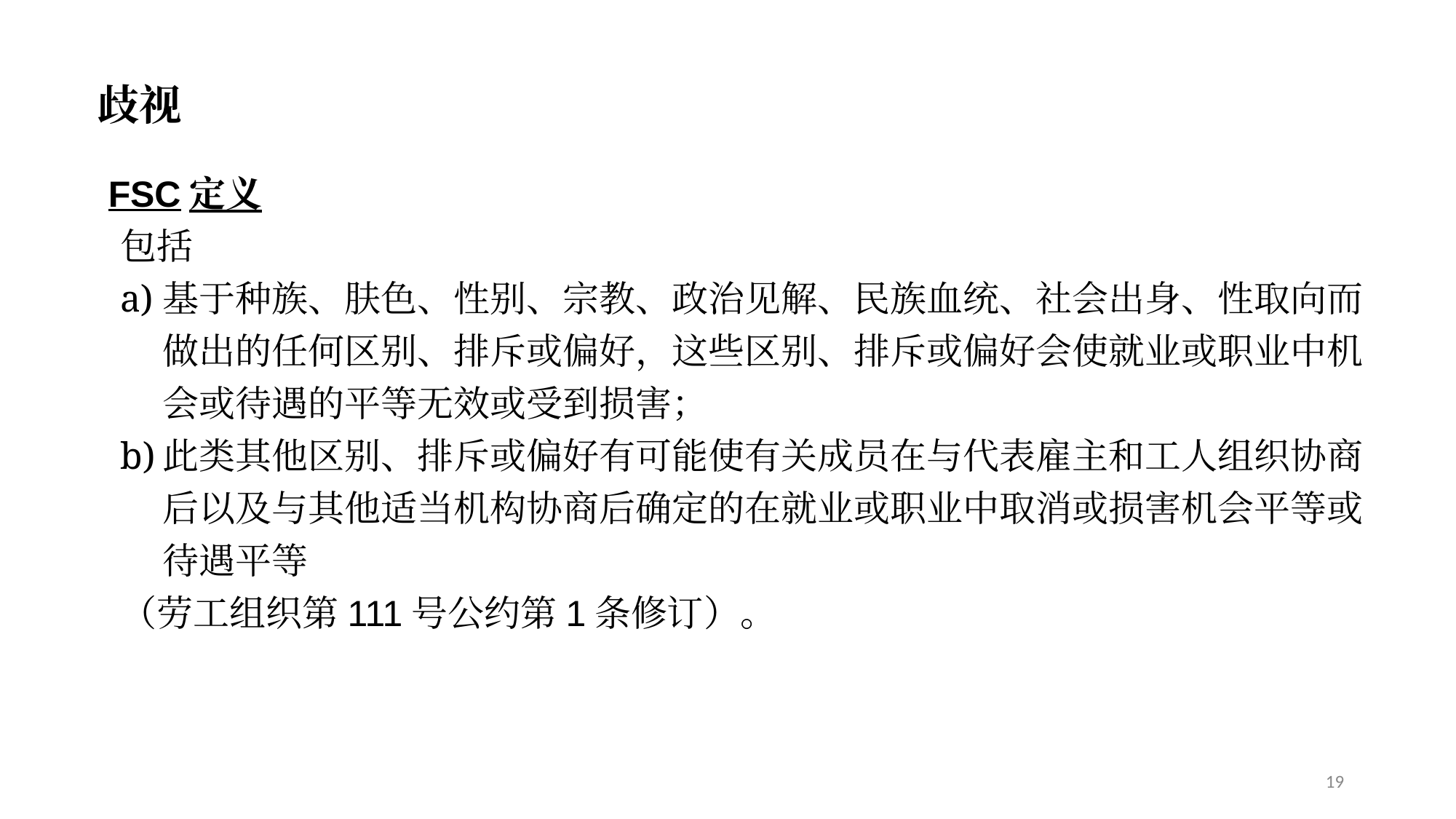

歧视
FSC定义
包括
基于种族、肤色、性别、宗教、政治见解、民族血统、社会出身、性取向而做出的任何区别、排斥或偏好，这些区别、排斥或偏好会使就业或职业中机会或待遇的平等无效或受到损害；
此类其他区别、排斥或偏好有可能使有关成员在与代表雇主和工人组织协商后以及与其他适当机构协商后确定的在就业或职业中取消或损害机会平等或待遇平等
（劳工组织第111号公约第1条修订）。

19